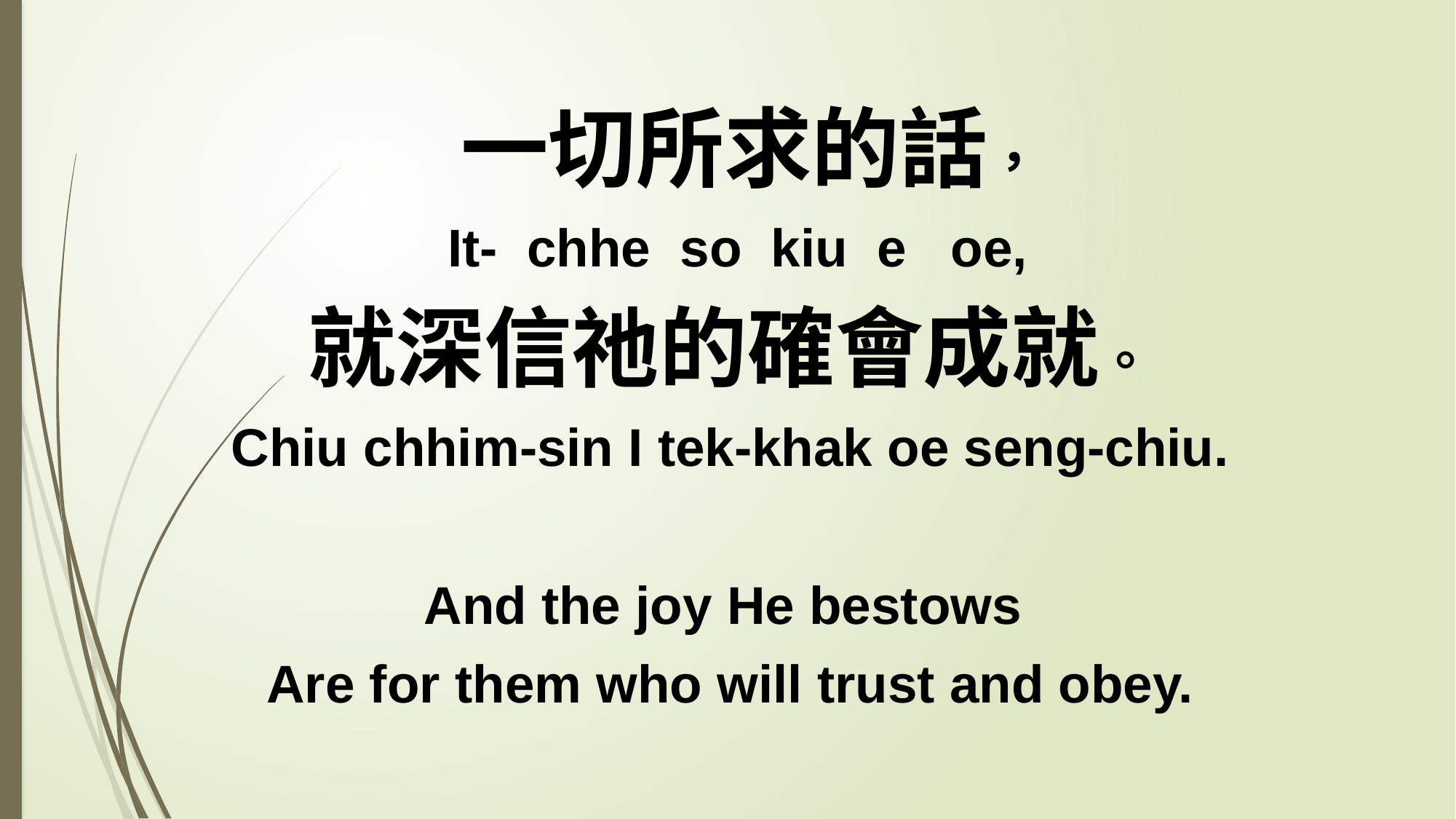

一切所求的話，
 It-  chhe  so  kiu  e   oe,
就深信祂的確會成就。
Chiu chhim-sin I tek-khak oe seng-chiu.

And the joy He bestows
Are for them who will trust and obey.